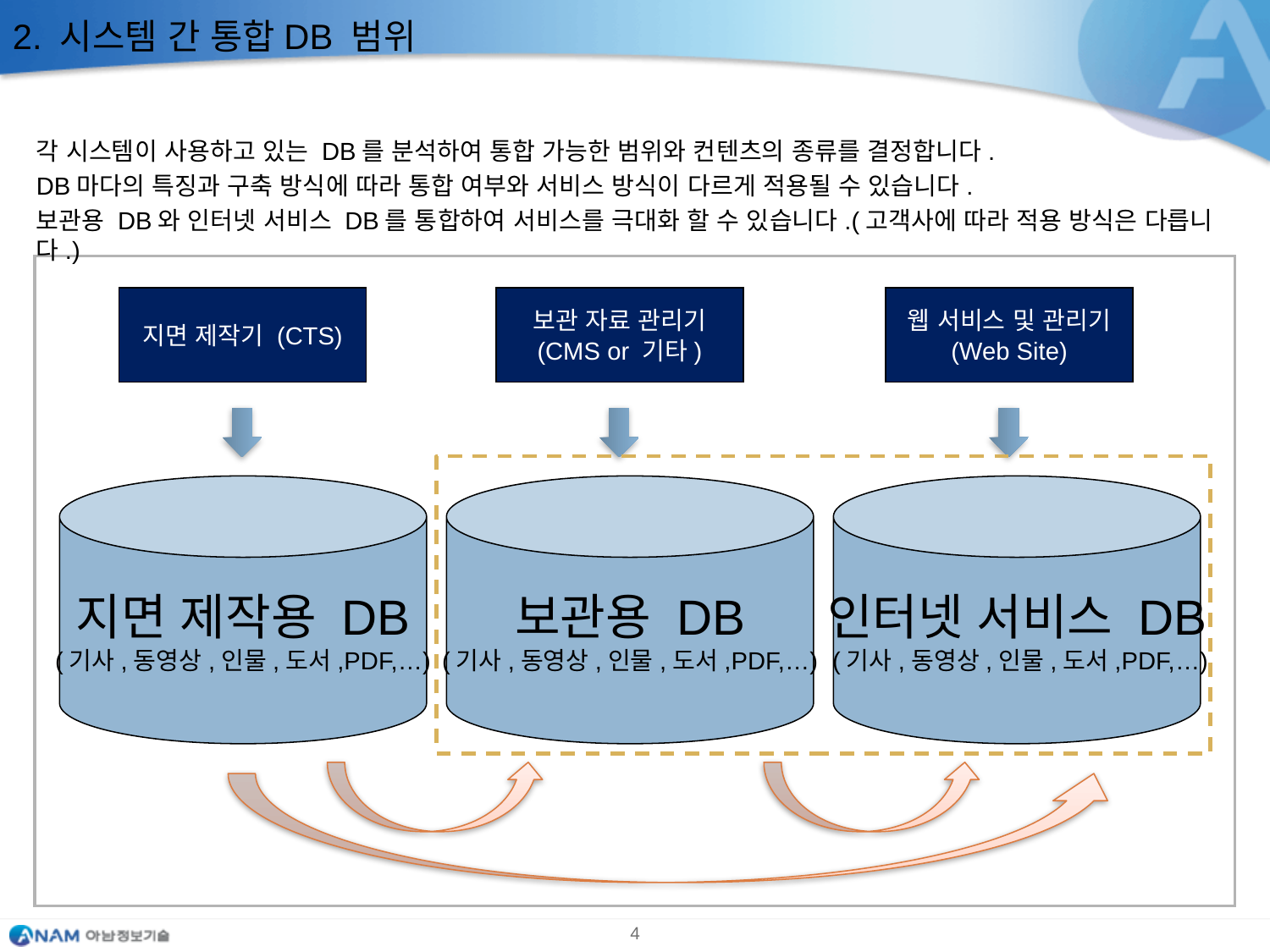

2. 시스템 간 통합DB 범위
각 시스템이 사용하고 있는 DB를 분석하여 통합 가능한 범위와 컨텐츠의 종류를 결정합니다.
DB마다의 특징과 구축 방식에 따라 통합 여부와 서비스 방식이 다르게 적용될 수 있습니다.
보관용 DB와 인터넷 서비스 DB를 통합하여 서비스를 극대화 할 수 있습니다.(고객사에 따라 적용 방식은 다릅니다.)

지면 제작기 (CTS)
보관 자료 관리기
(CMS or 기타)
웹 서비스 및 관리기
(Web Site)

지면 제작용 DB
(기사,동영상,인물,도서,PDF,…)
보관용 DB
(기사,동영상,인물,도서,PDF,…)
인터넷 서비스 DB
 (기사,동영상,인물,도서,PDF,…)